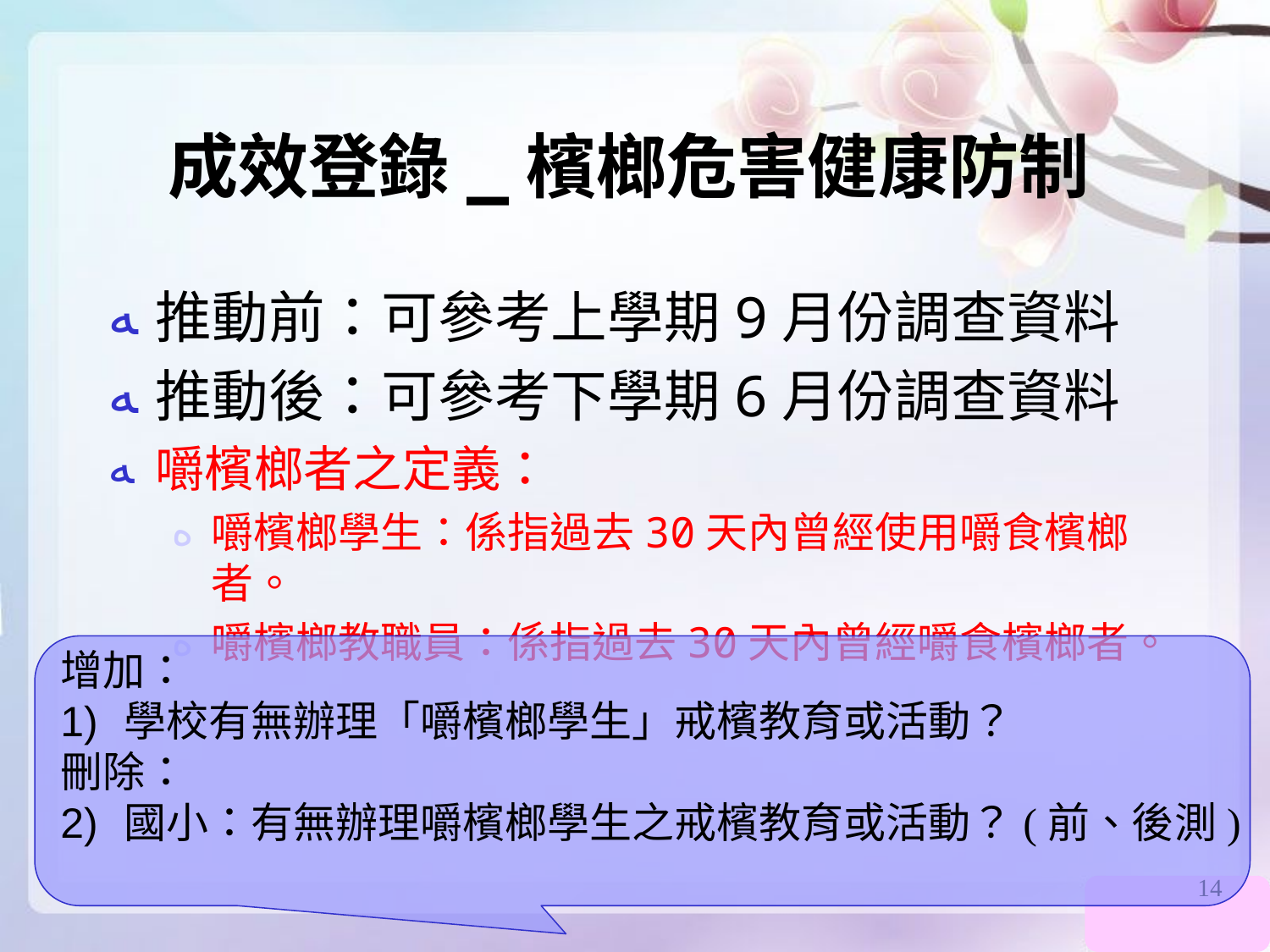

# 成效登錄_檳榔危害健康防制
推動前：可參考上學期9月份調查資料
推動後：可參考下學期6月份調查資料
嚼檳榔者之定義：
嚼檳榔學生：係指過去30天內曾經使用嚼食檳榔者。
嚼檳榔教職員：係指過去30天內曾經嚼食檳榔者。

增加：
學校有無辦理「嚼檳榔學生」戒檳教育或活動？
刪除：
國小：有無辦理嚼檳榔學生之戒檳教育或活動？(前、後測)

14